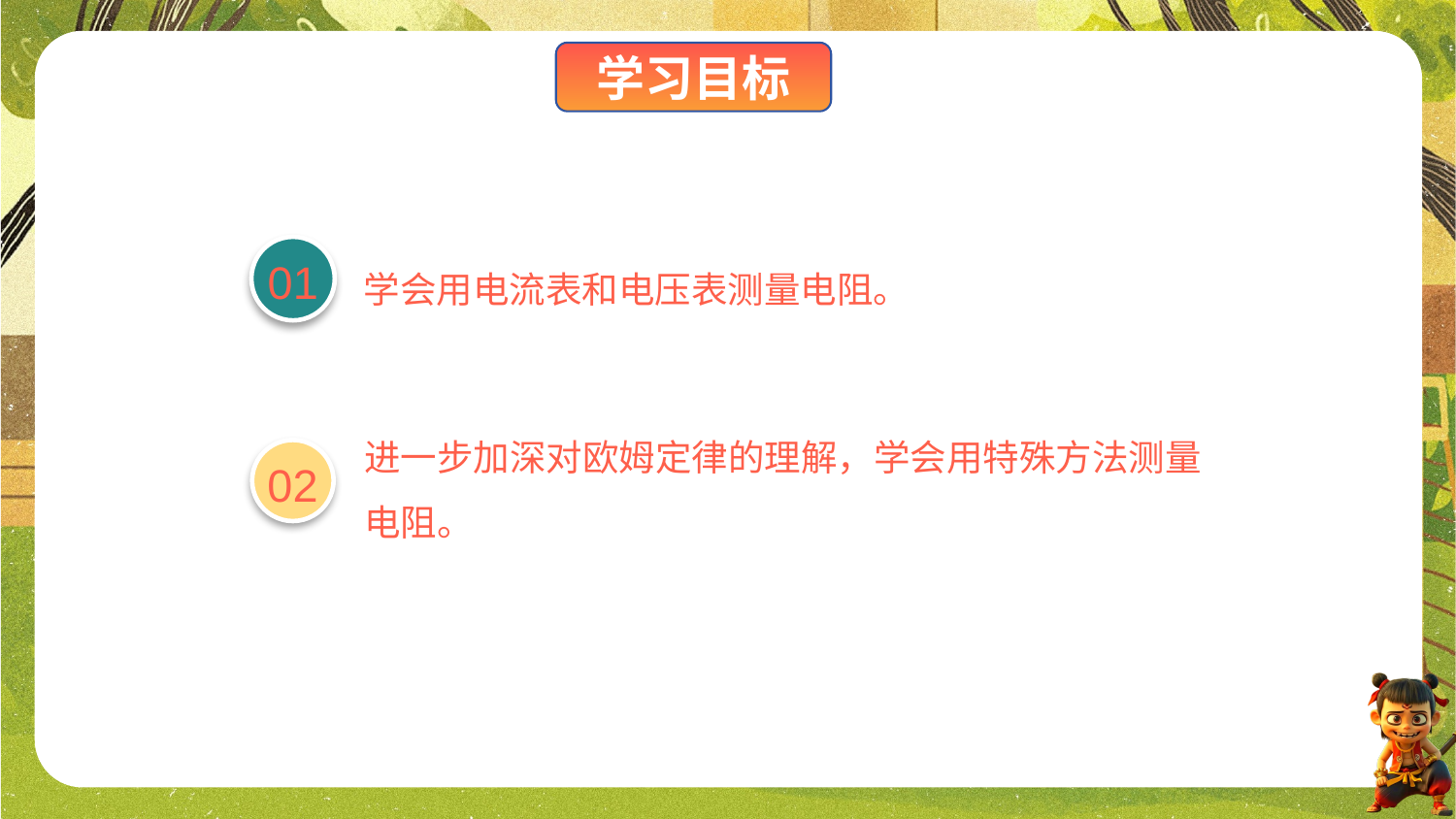

01
学会用电流表和电压表测量电阻。
进一步加深对欧姆定律的理解，学会用特殊方法测量电阻。

02